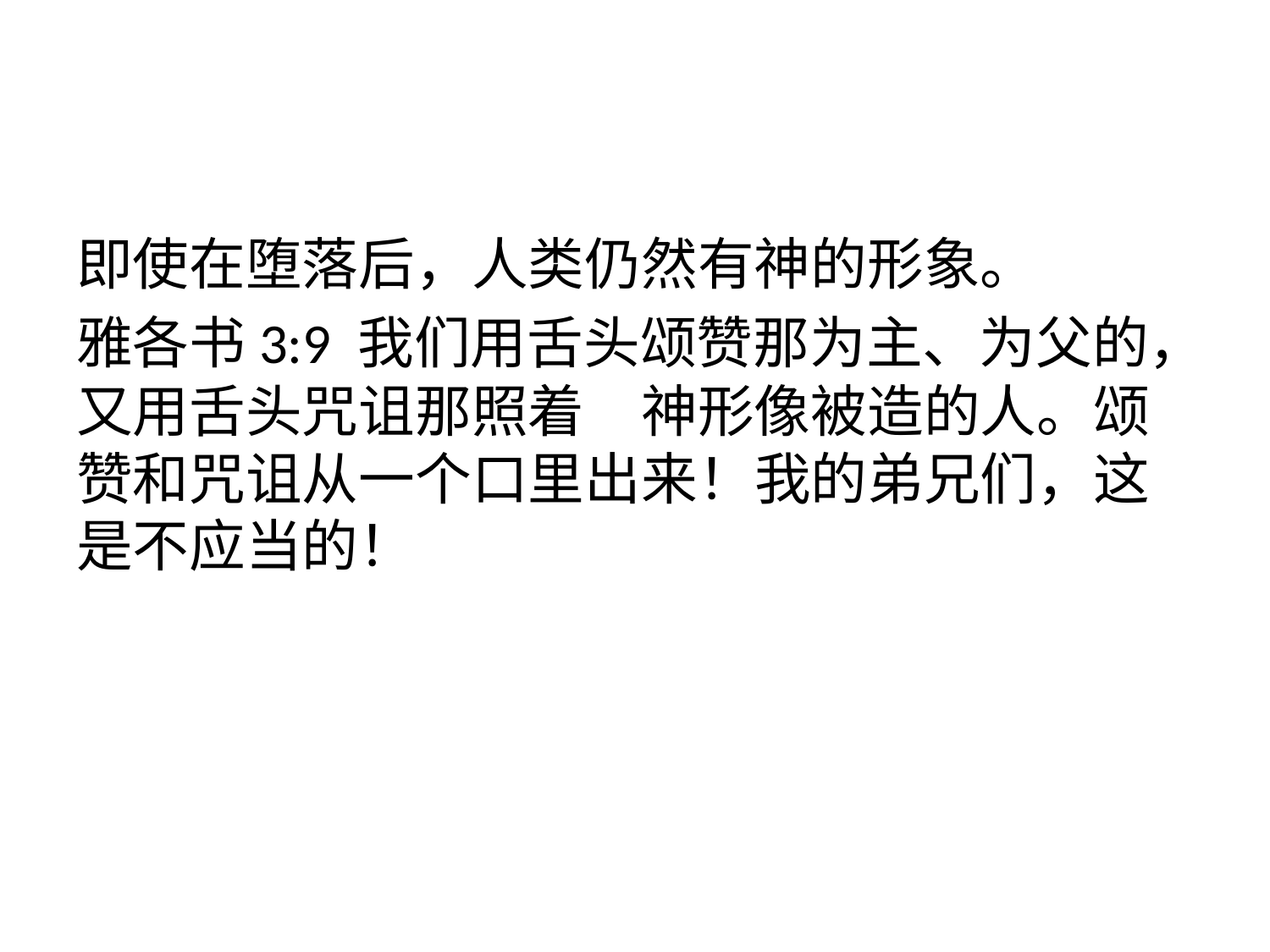

#
即使在堕落后，人类仍然有神的形象。
雅各书3:9 我们用舌头颂赞那为主、为父的，又用舌头咒诅那照着　神形像被造的人。颂赞和咒诅从一个口里出来！我的弟兄们，这是不应当的！